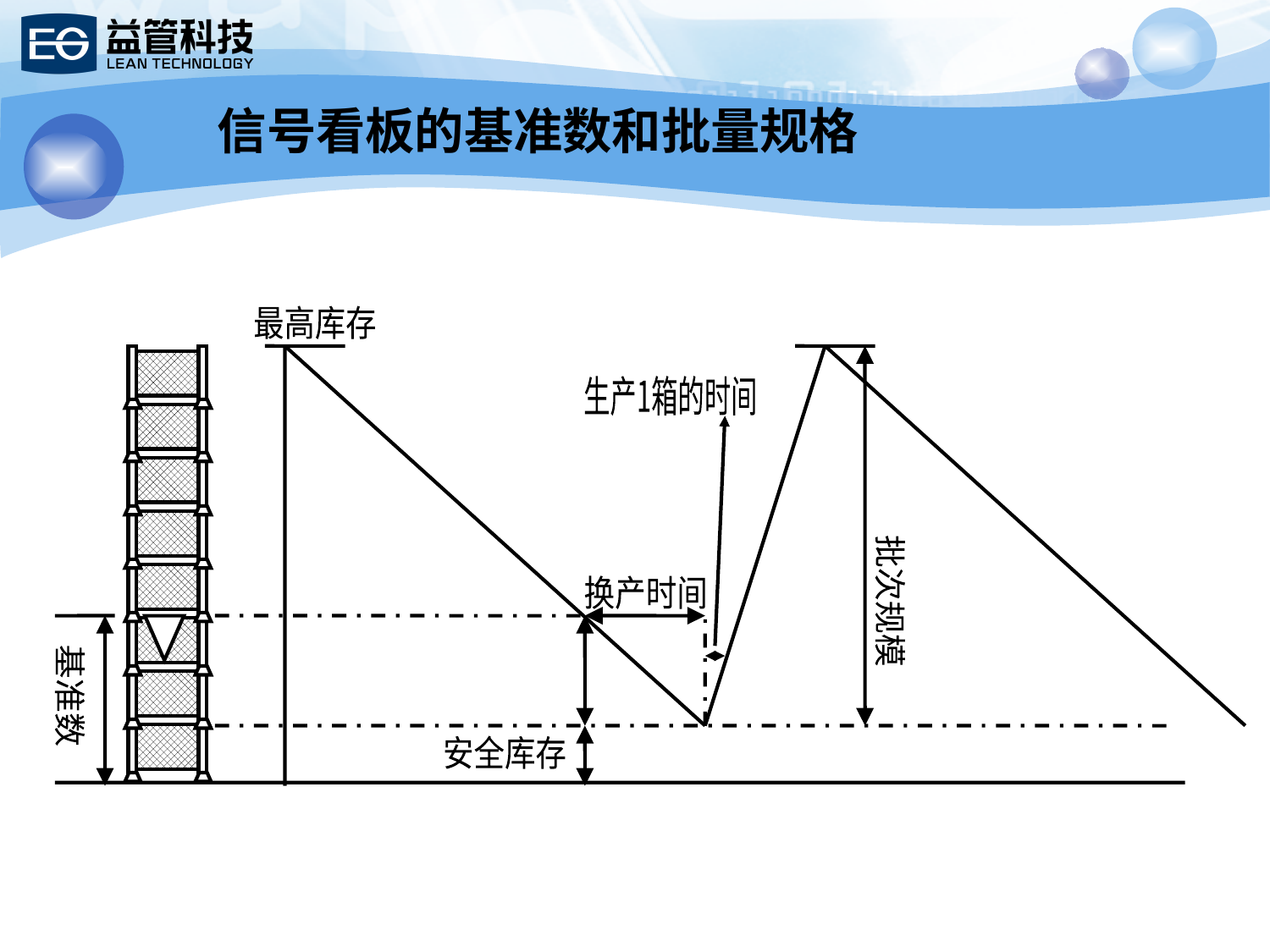

信号看板的基准数和批量规格
最高库存

生产1箱的时间

换产时间
批次规模

基准数

安全库存